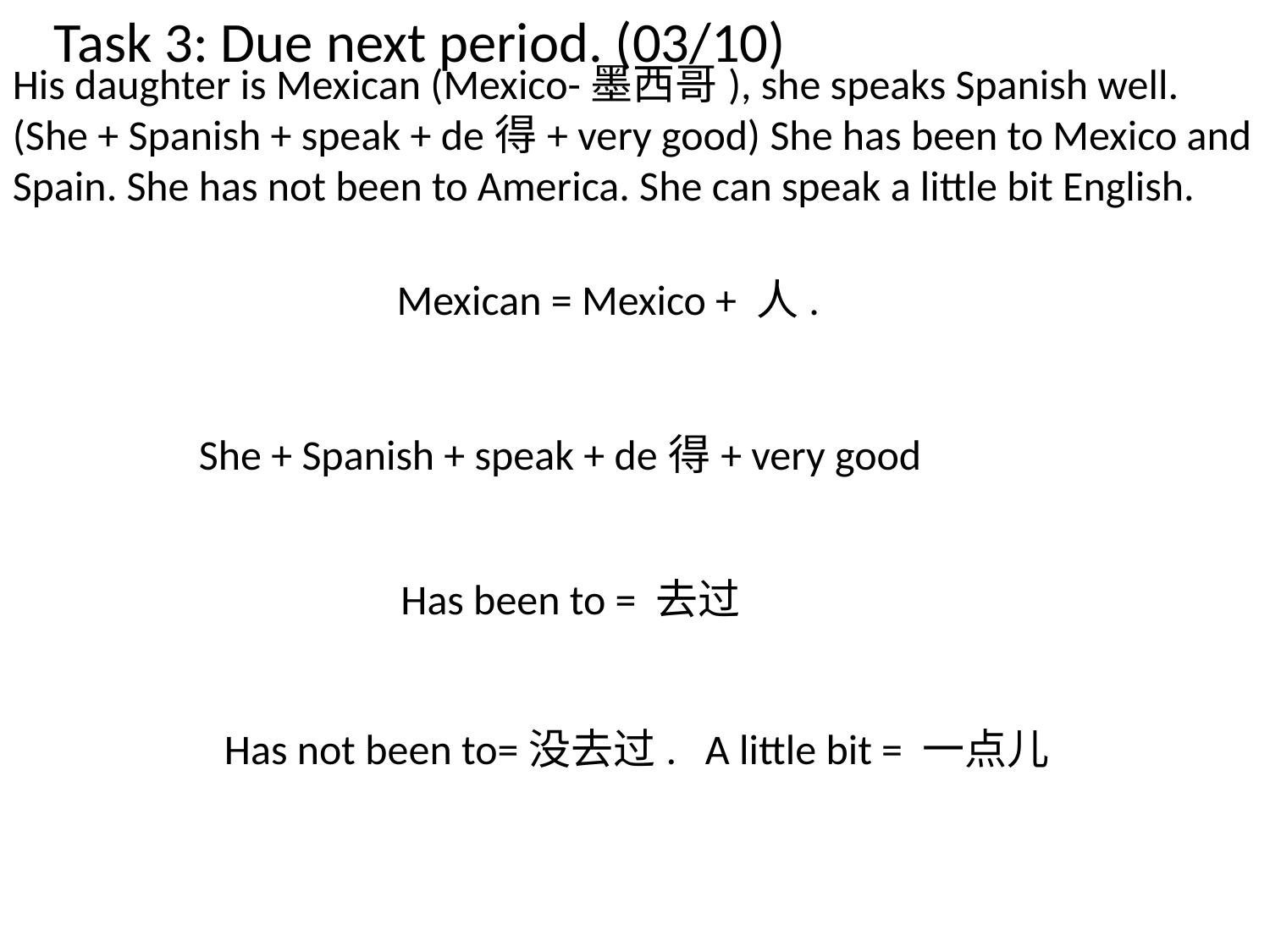

Task 3: Due next period. (03/10)
His daughter is Mexican (Mexico-墨西哥), she speaks Spanish well. (She + Spanish + speak + de得+ very good) She has been to Mexico and Spain. She has not been to America. She can speak a little bit English.
Mexican = Mexico + 人.
She + Spanish + speak + de得+ very good
Has been to = 去过
Has not been to=没去过.   A little bit = 一点儿